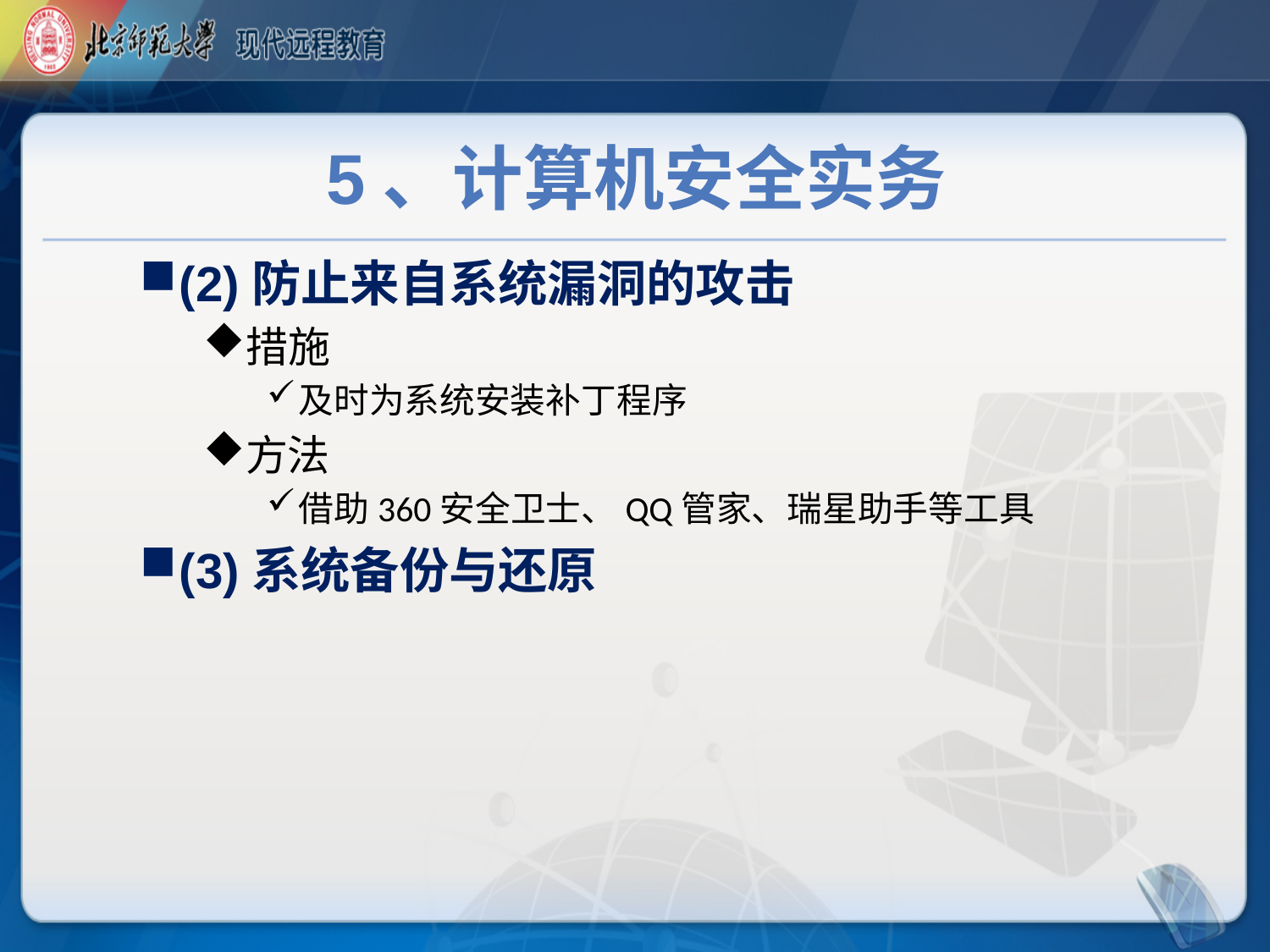

# 5、计算机安全实务
(2)防止来自系统漏洞的攻击
措施
及时为系统安装补丁程序
方法
借助360安全卫士、QQ管家、瑞星助手等工具
(3)系统备份与还原